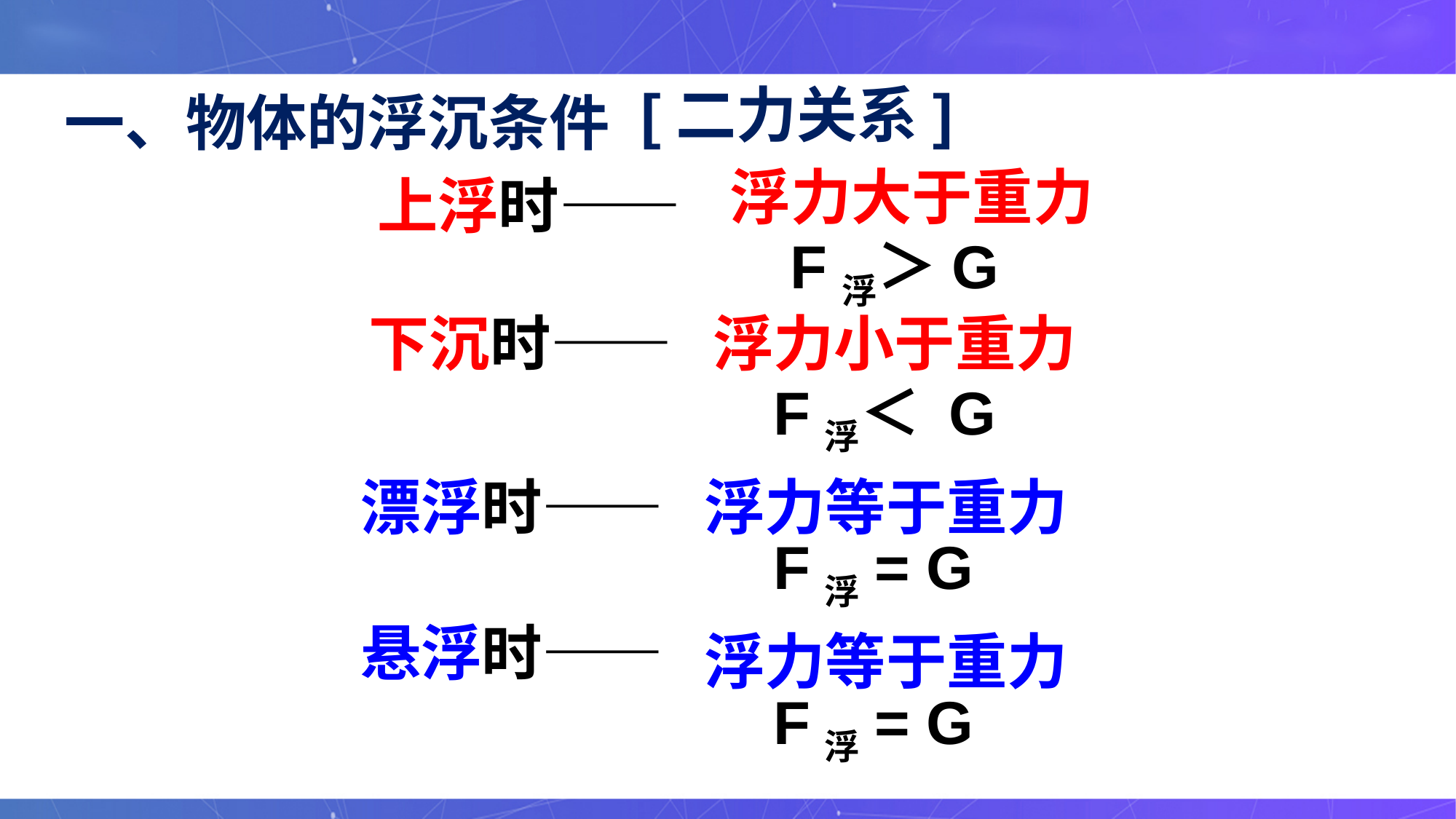

[二力关系]
 一、物体的浮沉条件
浮力大于重力
上浮时——
F浮＞G
下沉时——
浮力小于重力
F浮＜ G
漂浮时——
浮力等于重力
F浮= G
悬浮时——
浮力等于重力
F浮= G